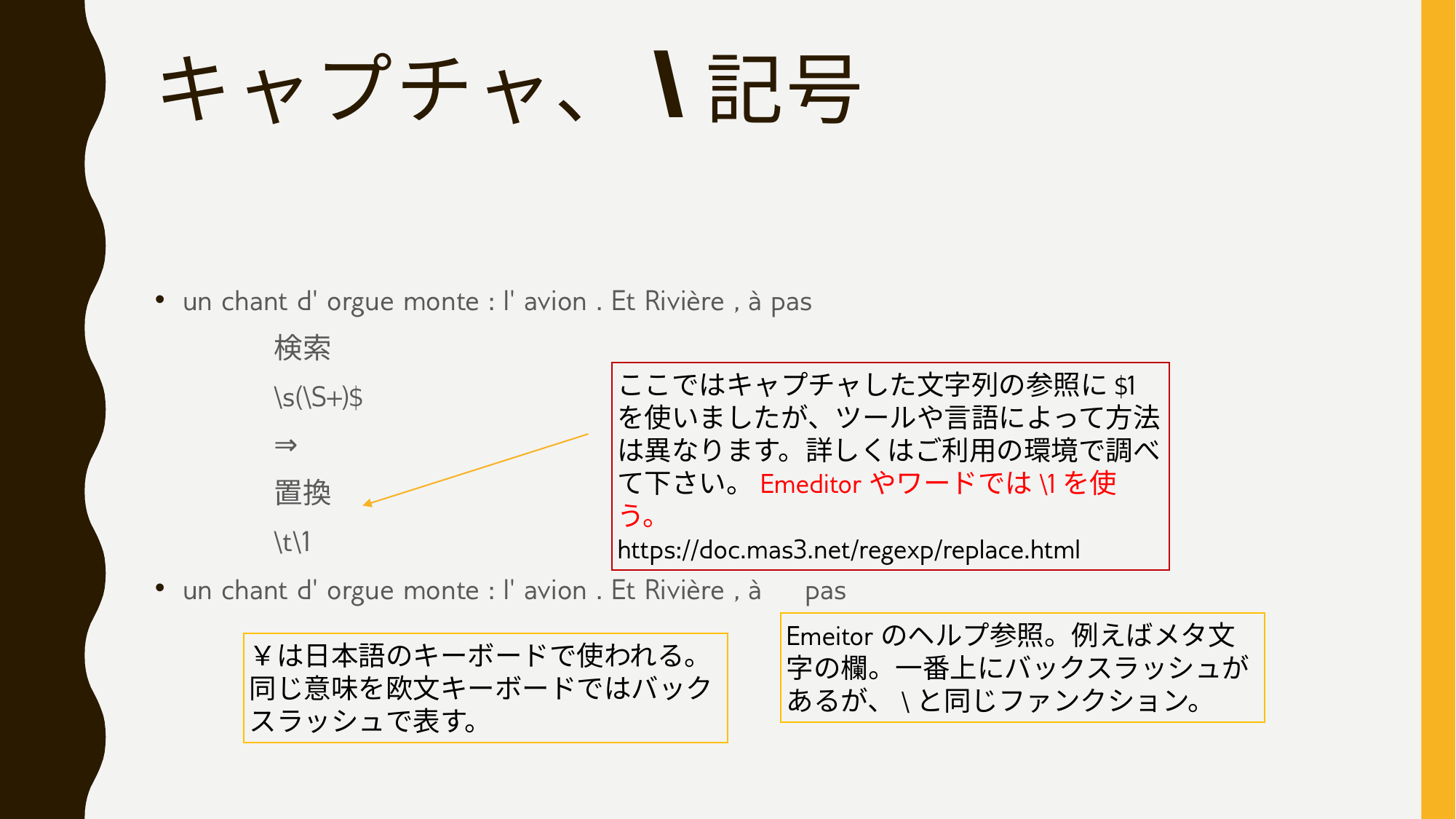

# キャプチャ、\記号
un chant d' orgue monte : l' avion . Et Rivière , à pas
検索
\s(\S+)$
⇒
置換
\t\1
un chant d' orgue monte : l' avion . Et Rivière , à	pas

ここではキャプチャした文字列の参照に$1を使いましたが、ツールや言語によって方法は異なります。詳しくはご利用の環境で調べて下さい。Emeditorやワードでは\1を使う。
https://doc.mas3.net/regexp/replace.html
Emeitorのヘルプ参照。例えばメタ文字の欄。一番上にバックスラッシュがあるが、\と同じファンクション。
￥は日本語のキーボードで使われる。同じ意味を欧文キーボードではバックスラッシュで表す。